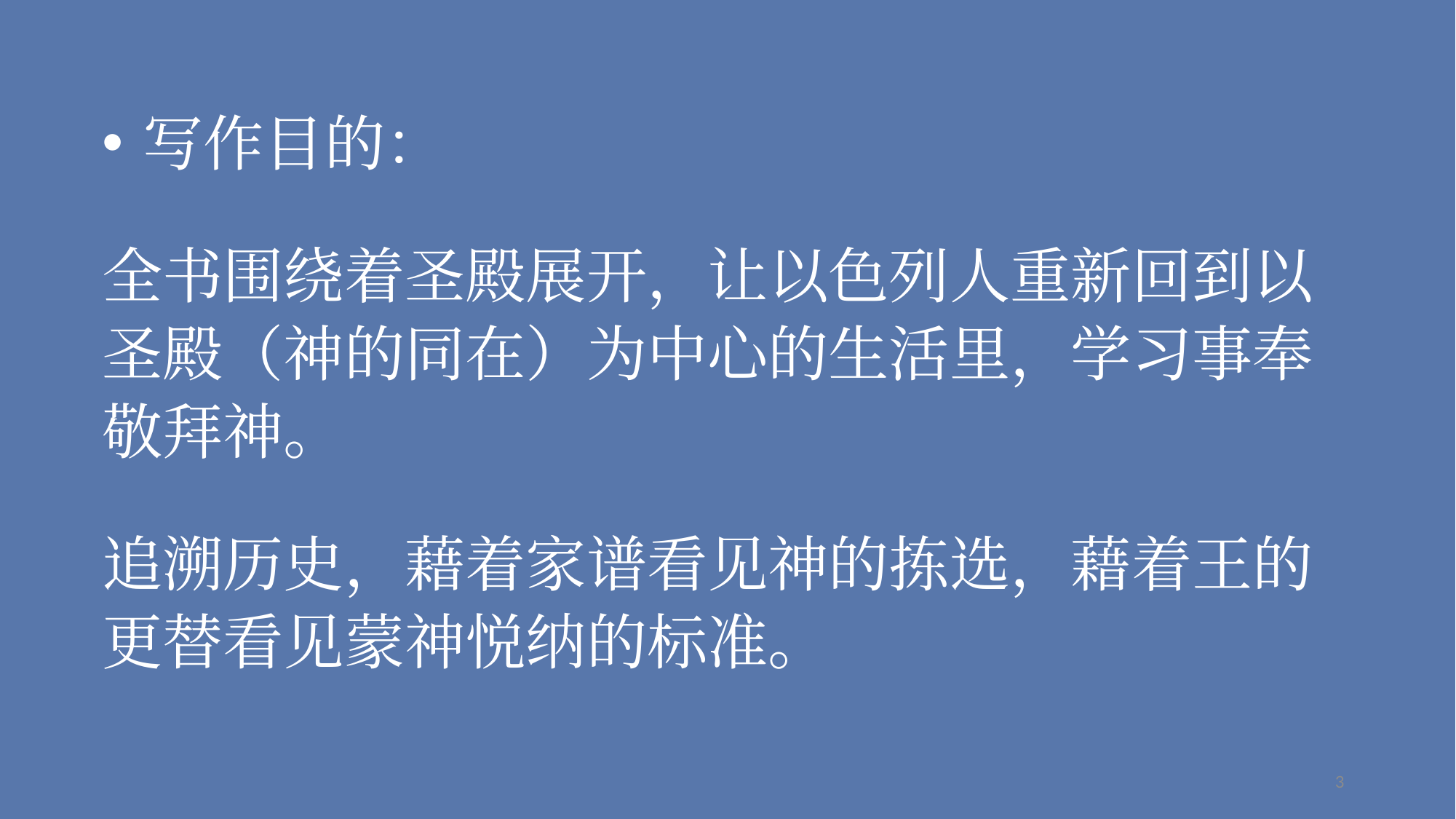

写作目的：
全书围绕着圣殿展开，让以色列人重新回到以圣殿（神的同在）为中心的生活里，学习事奉敬拜神。
追溯历史，藉着家谱看见神的拣选，藉着王的更替看见蒙神悦纳的标准。

3